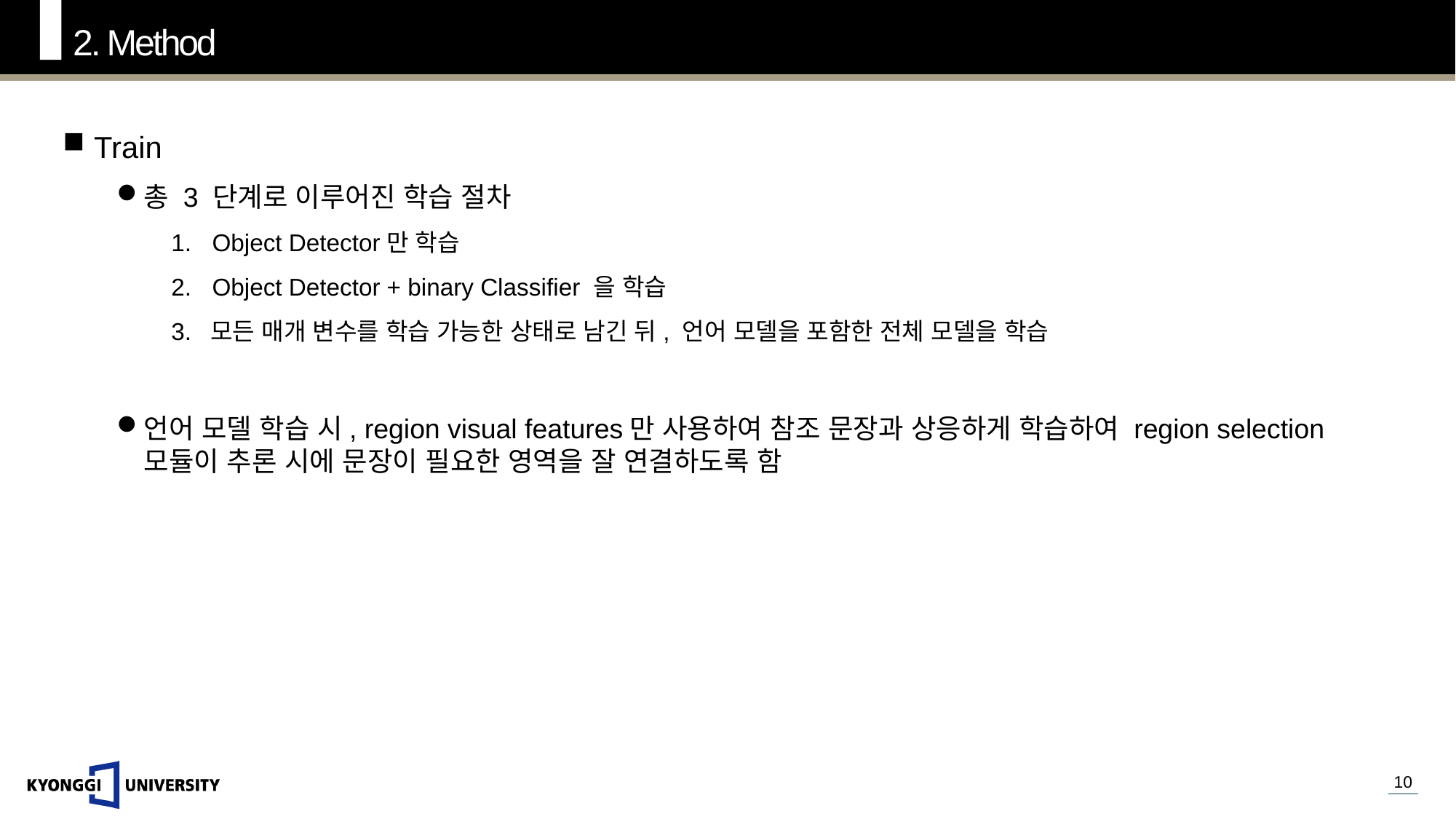

2. Method
Train
총 3 단계로 이루어진 학습 절차
Object Detector만 학습
Object Detector + binary Classifier 을 학습
3.  모든 매개 변수를 학습 가능한 상태로 남긴 뒤, 언어 모델을 포함한 전체 모델을 학습

언어 모델 학습 시, region visual features만 사용하여 참조 문장과 상응하게 학습하여 region selection 모듈이 추론 시에 문장이 필요한 영역을 잘 연결하도록 함